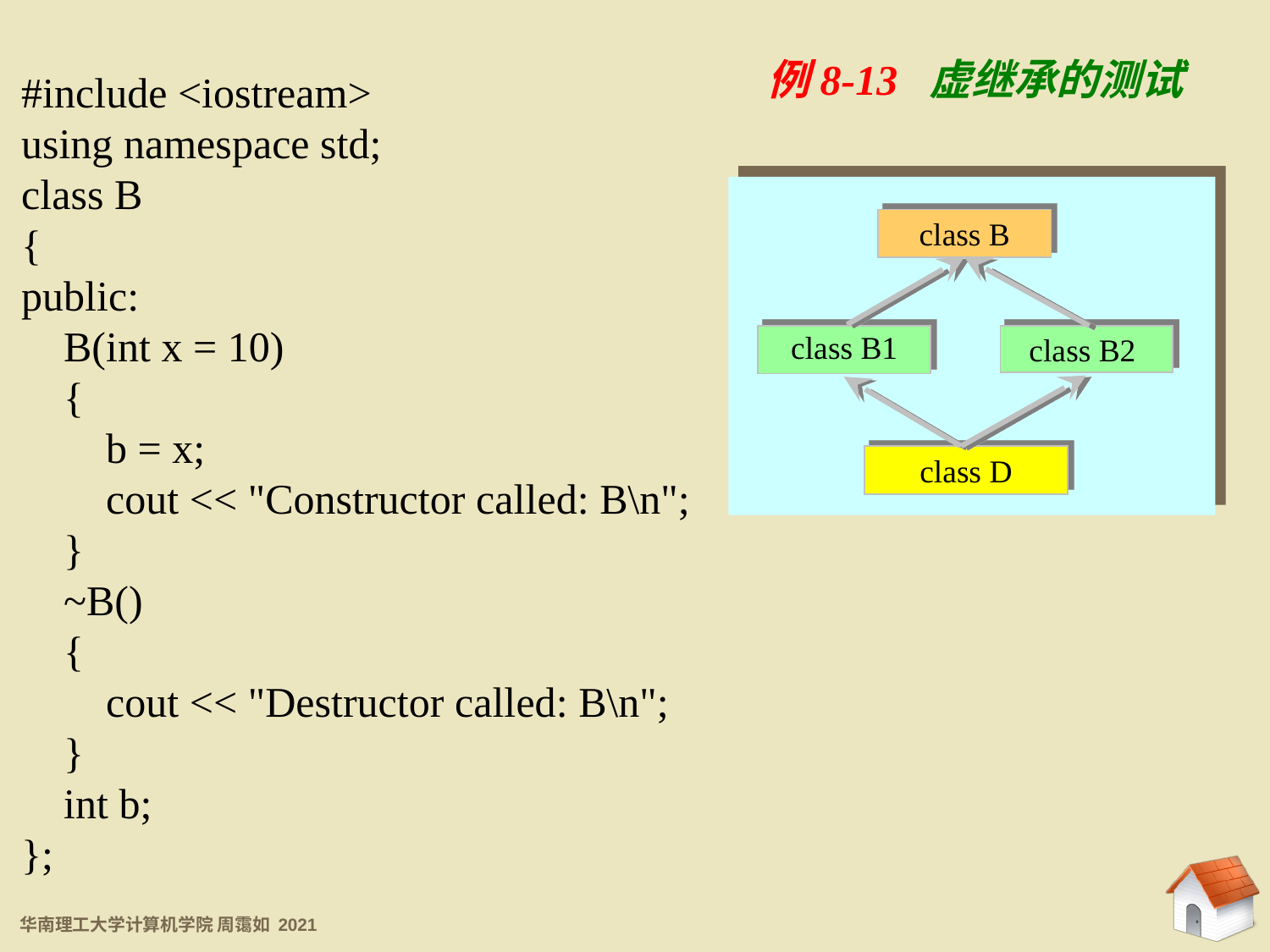

例8-13  虚继承的测试
#include <iostream>
using namespace std;
class B
{
public:
    B(int x = 10)
    {
        b = x;
        cout << "Constructor called: B\n";
    }
    ~B()
    {
        cout << "Destructor called: B\n";
    }
    int b;
};
8.5.2  虚基类

class B

class B1
class B2

class D
class B
class B

class B1
class B2

class D